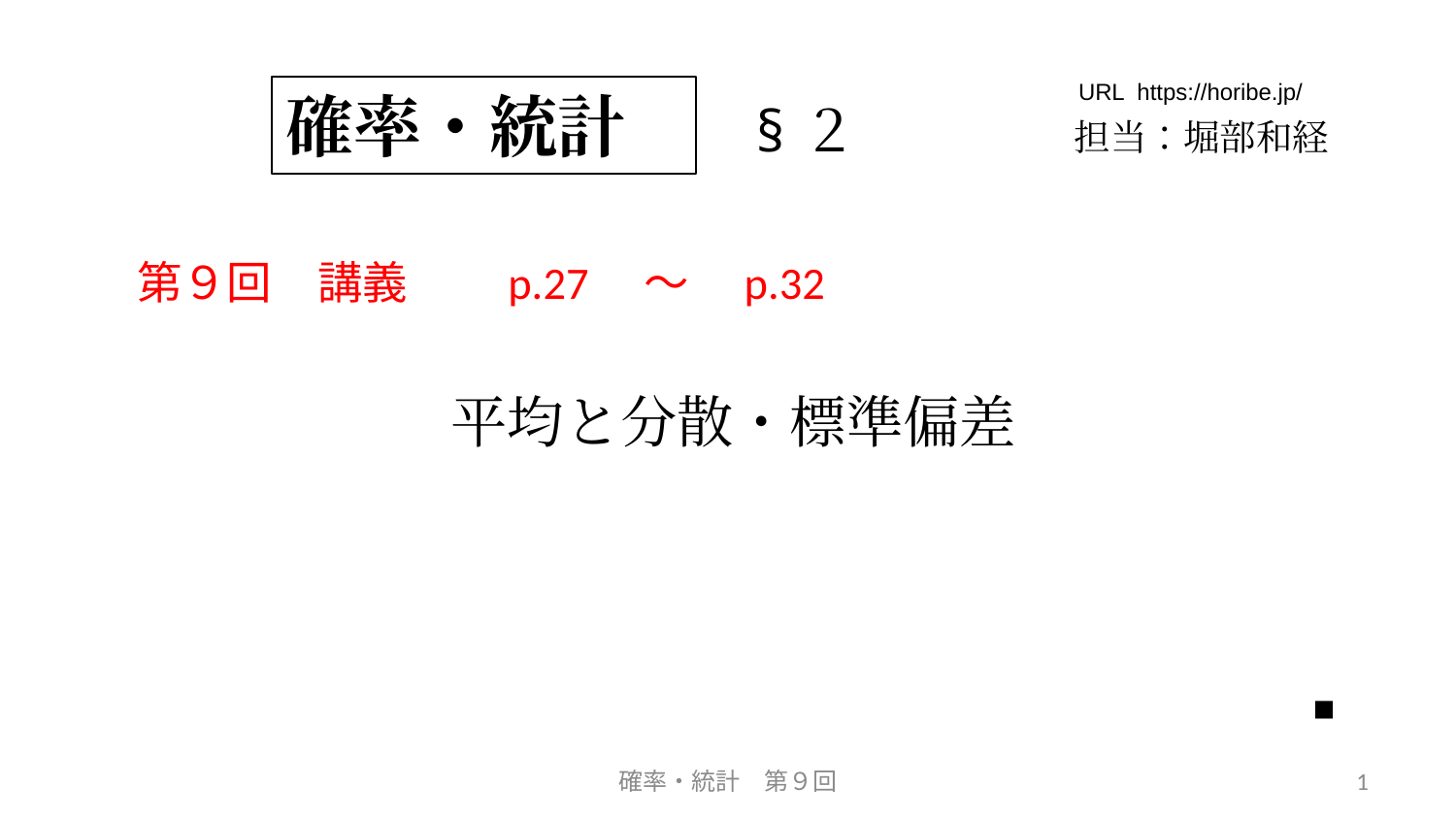

URL  https://horibe.jp/
確率・統計
§２
担当：堀部和経
第９回　講義　　p.27　～　p.32
平均と分散・標準偏差
■

確率・統計　第９回
1